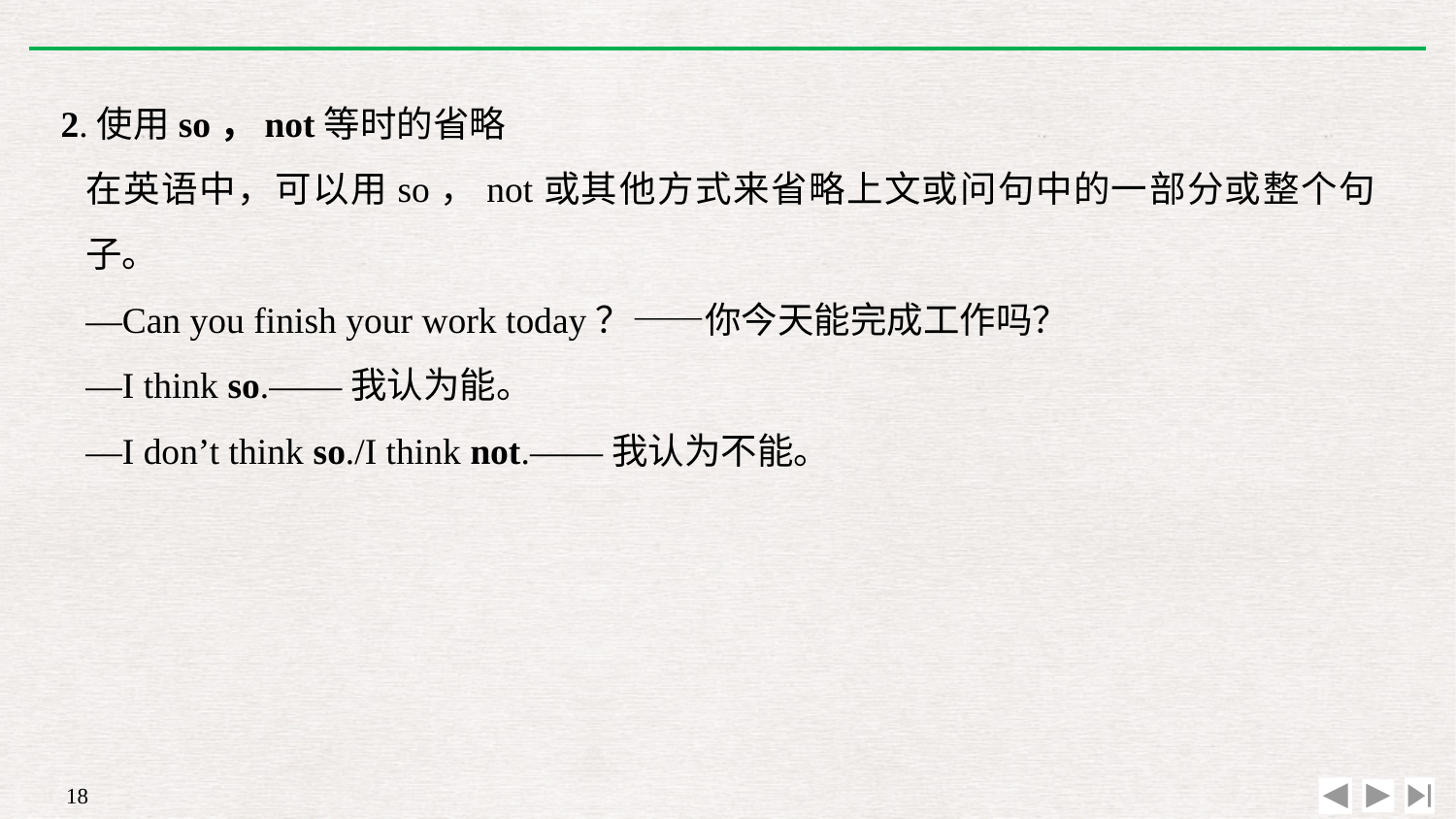

2.使用so，not等时的省略
在英语中，可以用so，not或其他方式来省略上文或问句中的一部分或整个句子。
—Can you finish your work today？——你今天能完成工作吗？
—I think so.——我认为能。
—I don’t think so./I think not.——我认为不能。